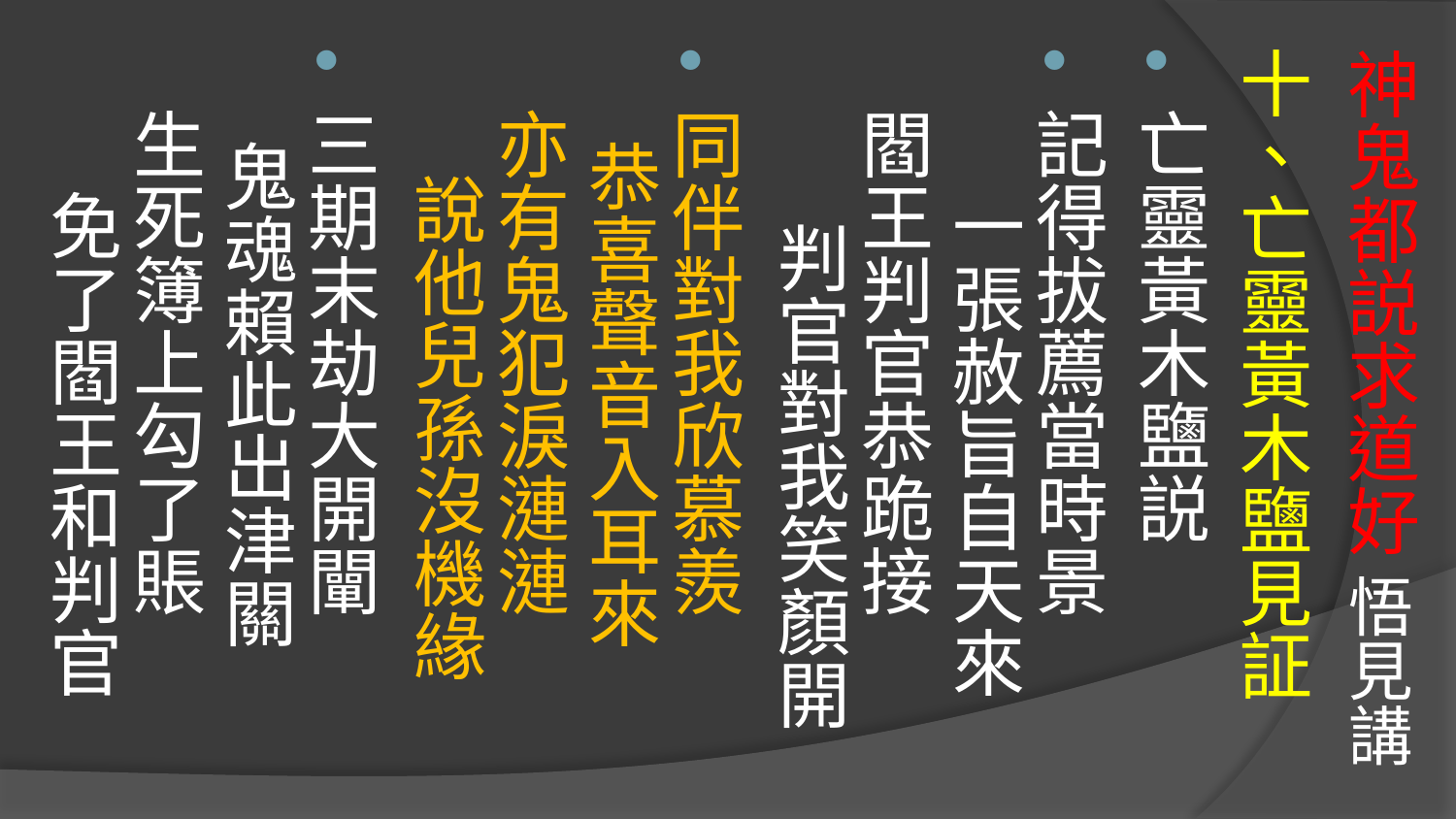

# 神鬼都説求道好 悟見講
十、亡靈黃木鹽見証
亡靈黃木鹽説
記得拔薦當時景                一張赦旨自天來 
閻王判官恭跪接                  判官對我笑顏開
同伴對我欣慕羨             恭喜聲音入耳來 
亦有鬼犯淚漣漣               說他兒孫沒機緣
三期末劫大開闡             鬼魂賴此出津關 
生死簿上勾了賬                免了閻王和判官